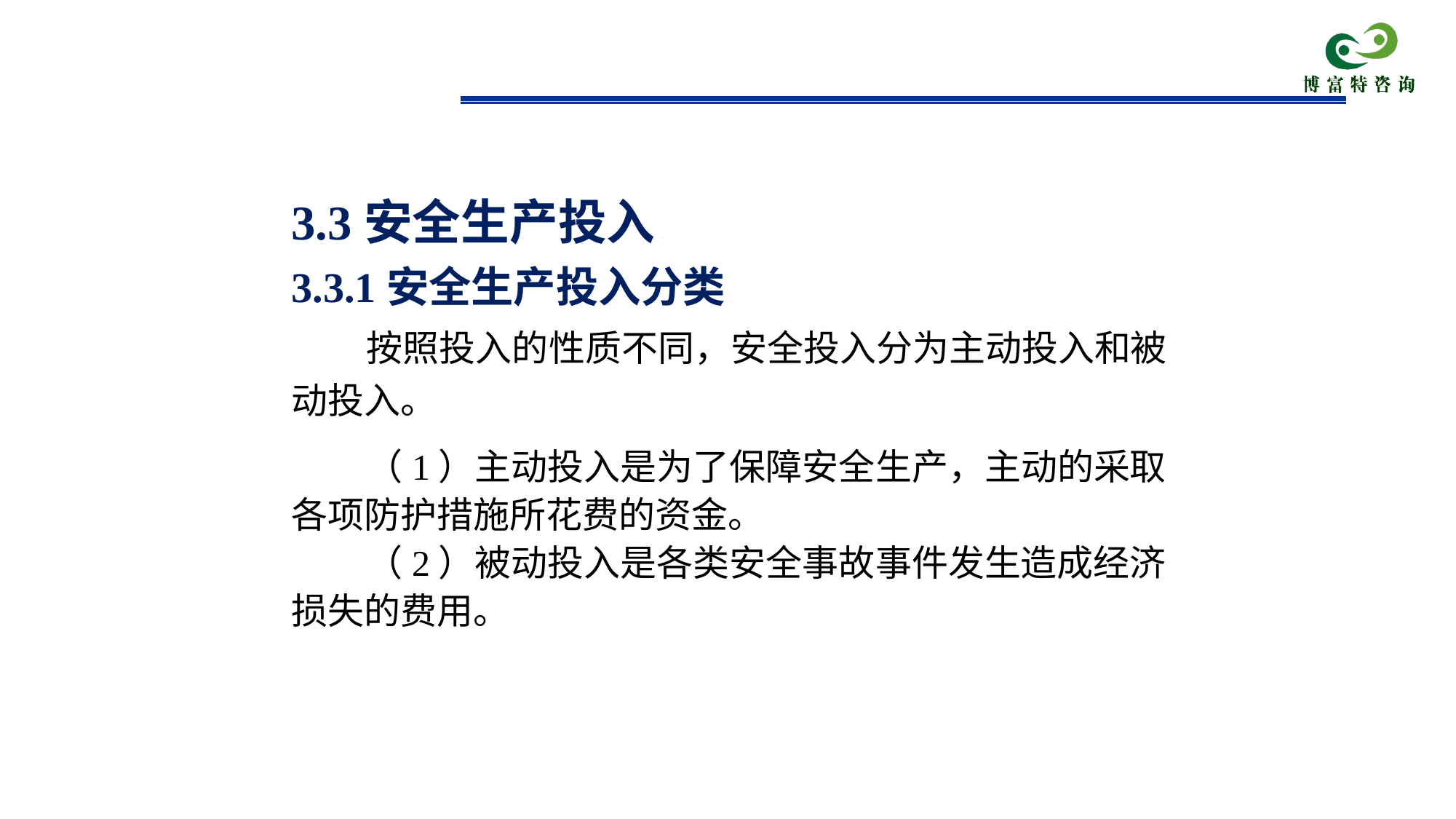

3.3安全生产投入
3.3.1安全生产投入分类
按照投入的性质不同，安全投入分为主动投入和被动投入。
（1）主动投入是为了保障安全生产，主动的采取各项防护措施所花费的资金。
（2）被动投入是各类安全事故事件发生造成经济损失的费用。